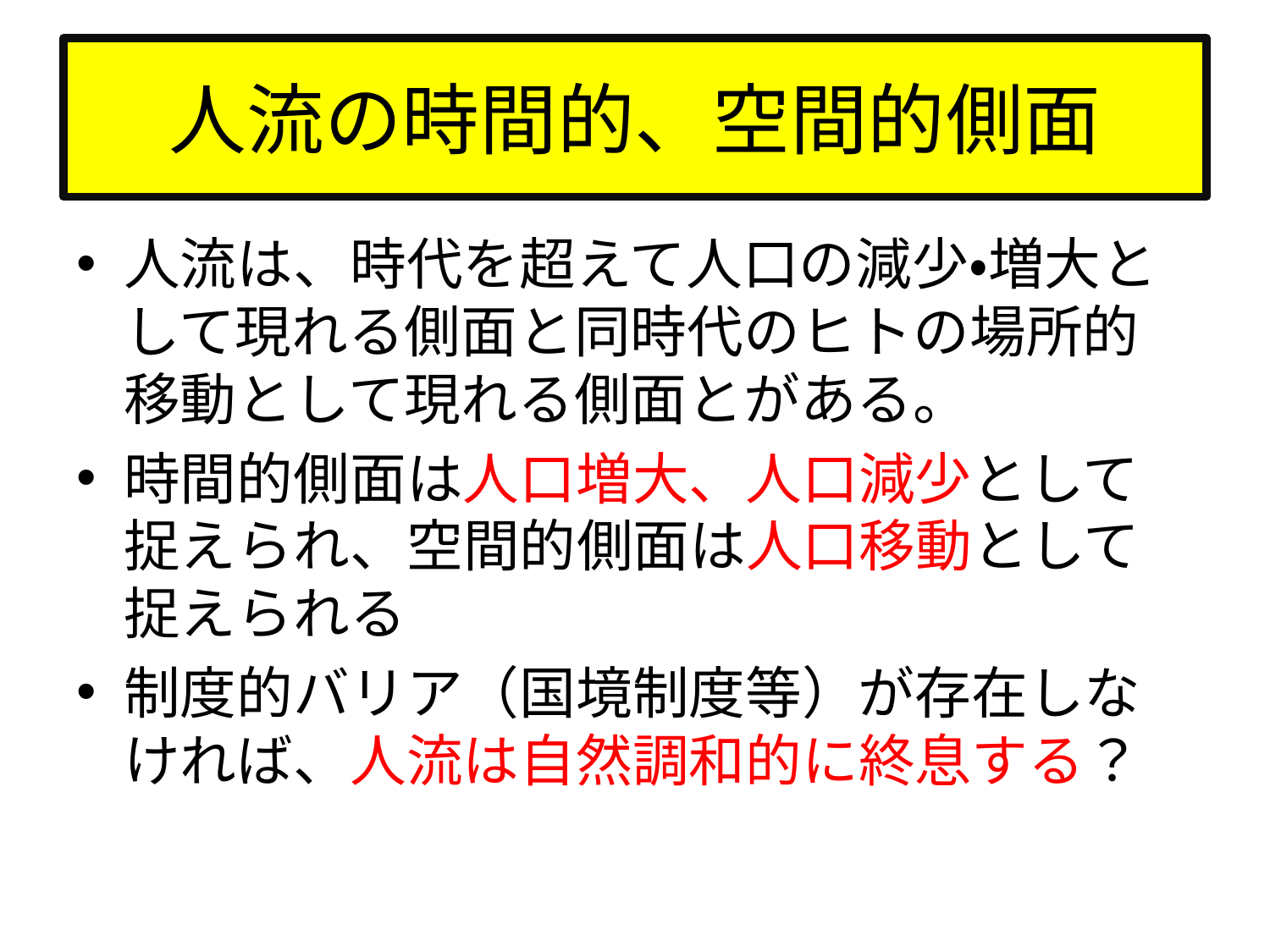

# 人流の時間的、空間的側面
人流は、時代を超えて人口の減少・増大として現れる側面と同時代のヒトの場所的移動として現れる側面とがある。
時間的側面は人口増大、人口減少として捉えられ、空間的側面は人口移動として捉えられる
制度的バリア（国境制度等）が存在しなければ、人流は自然調和的に終息する？